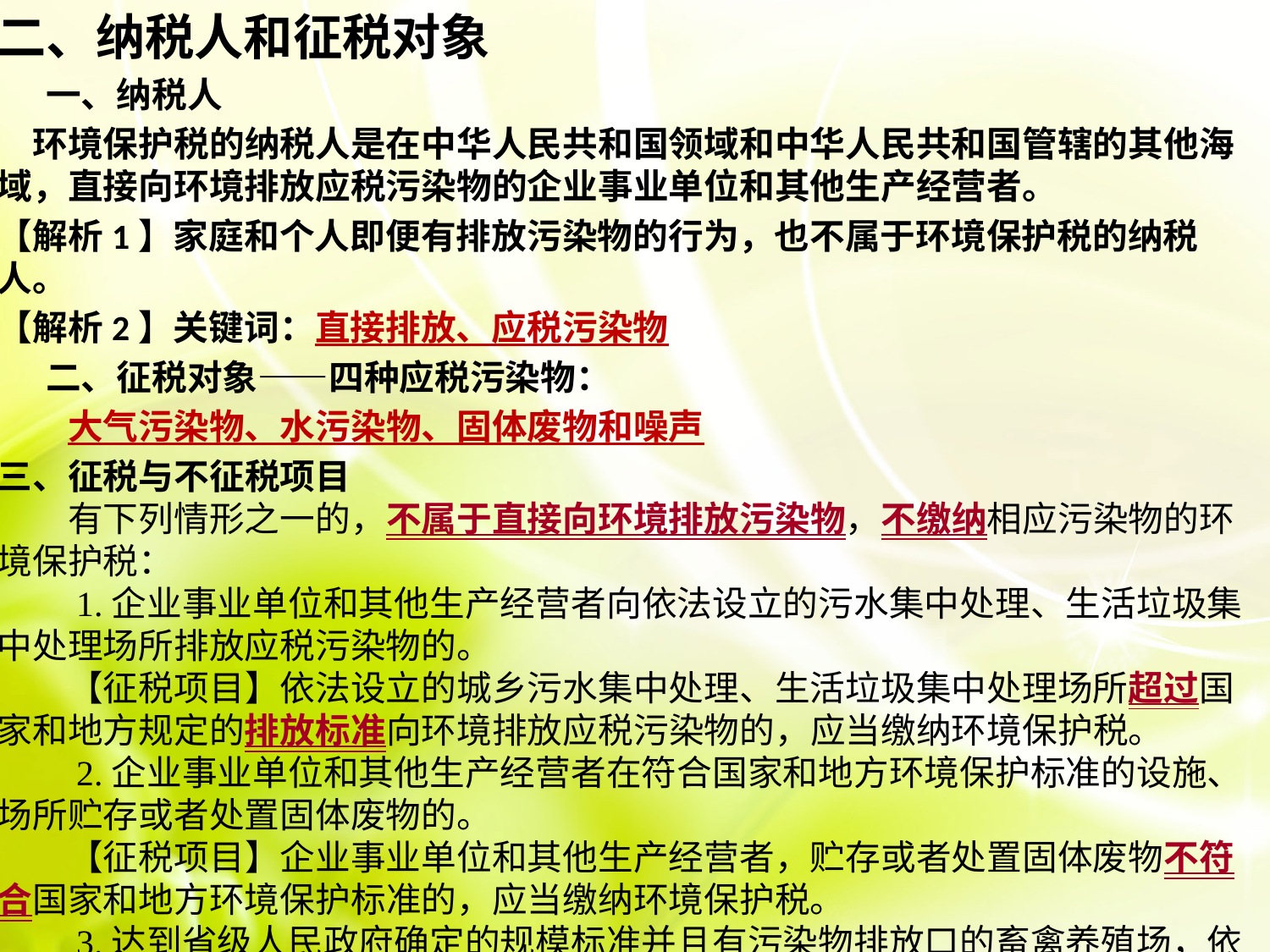

二、纳税人和征税对象
     一、纳税人
　环境保护税的纳税人是在中华人民共和国领域和中华人民共和国管辖的其他海域，直接向环境排放应税污染物的企业事业单位和其他生产经营者。
【解析1】家庭和个人即便有排放污染物的行为，也不属于环境保护税的纳税人。
【解析2】关键词：直接排放、应税污染物
     二、征税对象——四种应税污染物：
　　大气污染物、水污染物、固体废物和噪声
三、征税与不征税项目
　　有下列情形之一的，不属于直接向环境排放污染物，不缴纳相应污染物的环境保护税：
　　1.企业事业单位和其他生产经营者向依法设立的污水集中处理、生活垃圾集中处理场所排放应税污染物的。
　　【征税项目】依法设立的城乡污水集中处理、生活垃圾集中处理场所超过国家和地方规定的排放标准向环境排放应税污染物的，应当缴纳环境保护税。
　　2.企业事业单位和其他生产经营者在符合国家和地方环境保护标准的设施、场所贮存或者处置固体废物的。
　　【征税项目】企业事业单位和其他生产经营者，贮存或者处置固体废物不符合国家和地方环境保护标准的，应当缴纳环境保护税。
　　3.达到省级人民政府确定的规模标准并且有污染物排放口的畜禽养殖场，依法对畜禽养殖废弃物进行综合利用和无害化处理的。